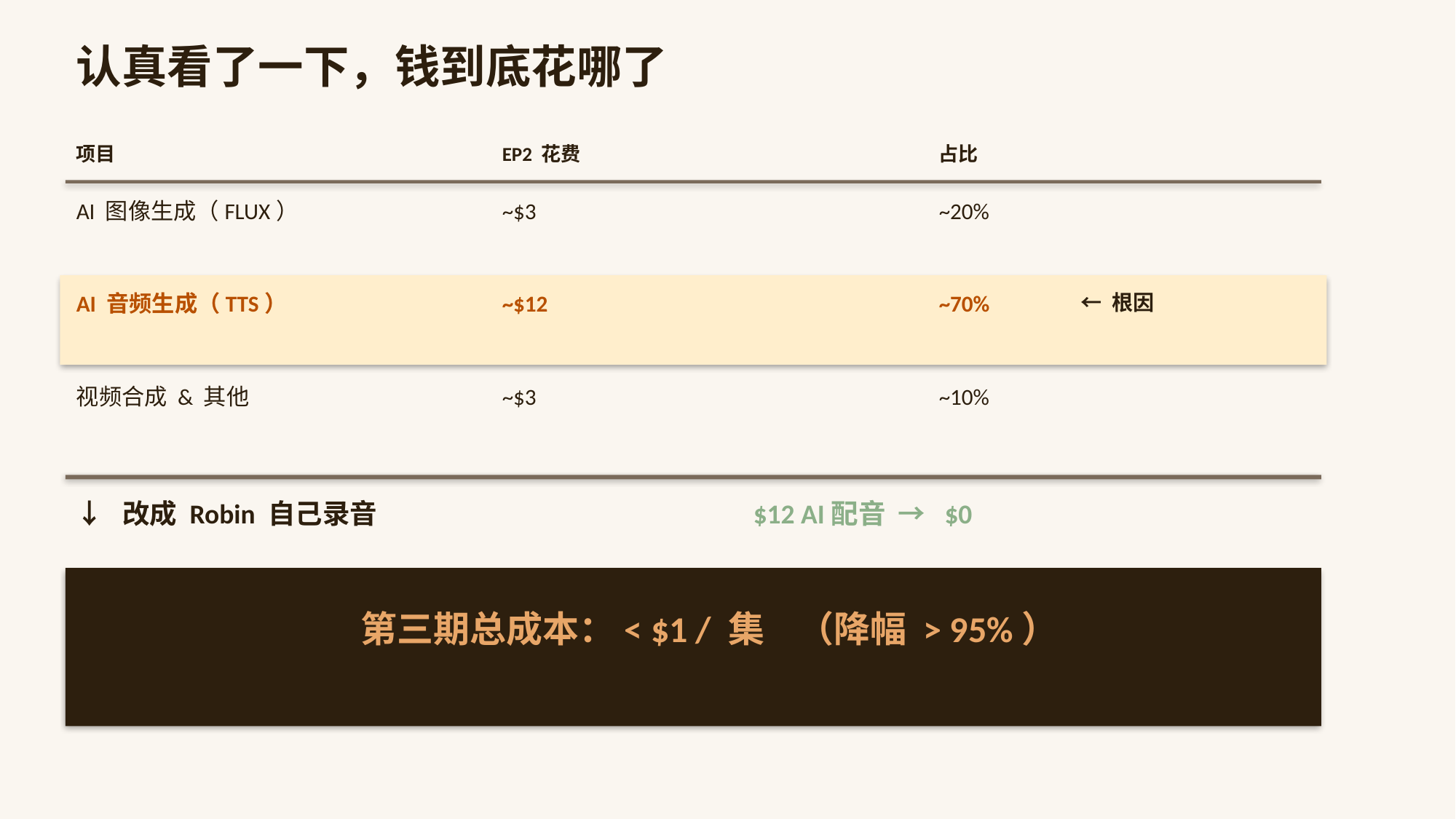

认真看了一下，钱到底花哪了
项目
EP2 花费
占比

AI 图像生成（FLUX）
~$3
~20%

AI 音频生成（TTS）
~$12
~70%
← 根因
视频合成 & 其他
~$3
~10%

↓  改成 Robin 自己录音
$12 AI配音  →  $0

第三期总成本：< $1 / 集    （降幅 > 95%）